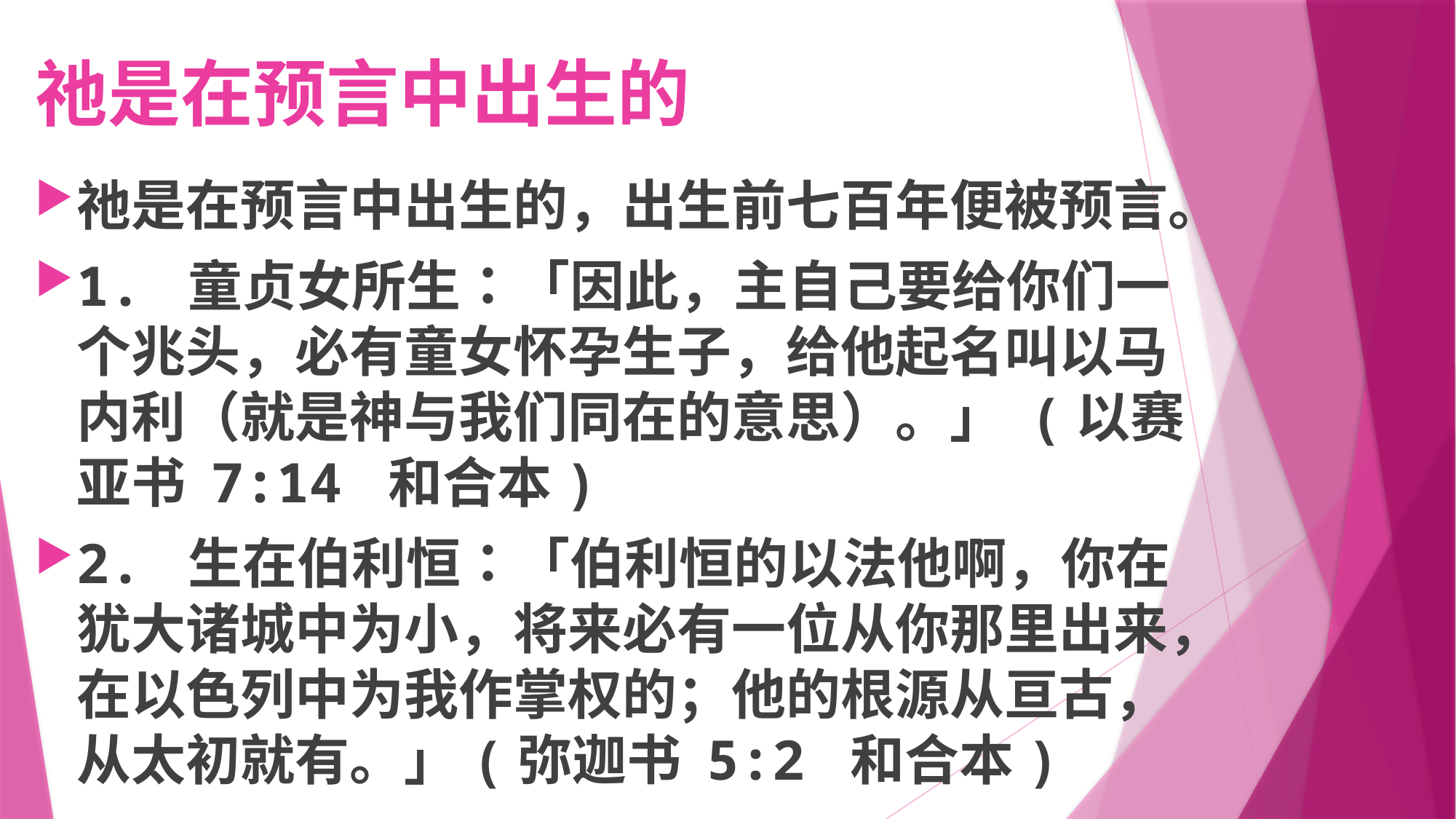

# 祂是在预言中出生的
祂是在预言中出生的，出生前七百年便被预言。
1. 童贞女所生：「因此，主自己要给你们一个兆头，必有童女怀孕生子，给他起名叫以马内利（就是神与我们同在的意思）。」 (以赛亚书 7:14 和合本)
2. 生在伯利恒：「伯利恒的以法他啊，你在犹大诸城中为小，将来必有一位从你那里出来，在以色列中为我作掌权的；他的根源从亘古，从太初就有。」(弥迦书 5:2 和合本)